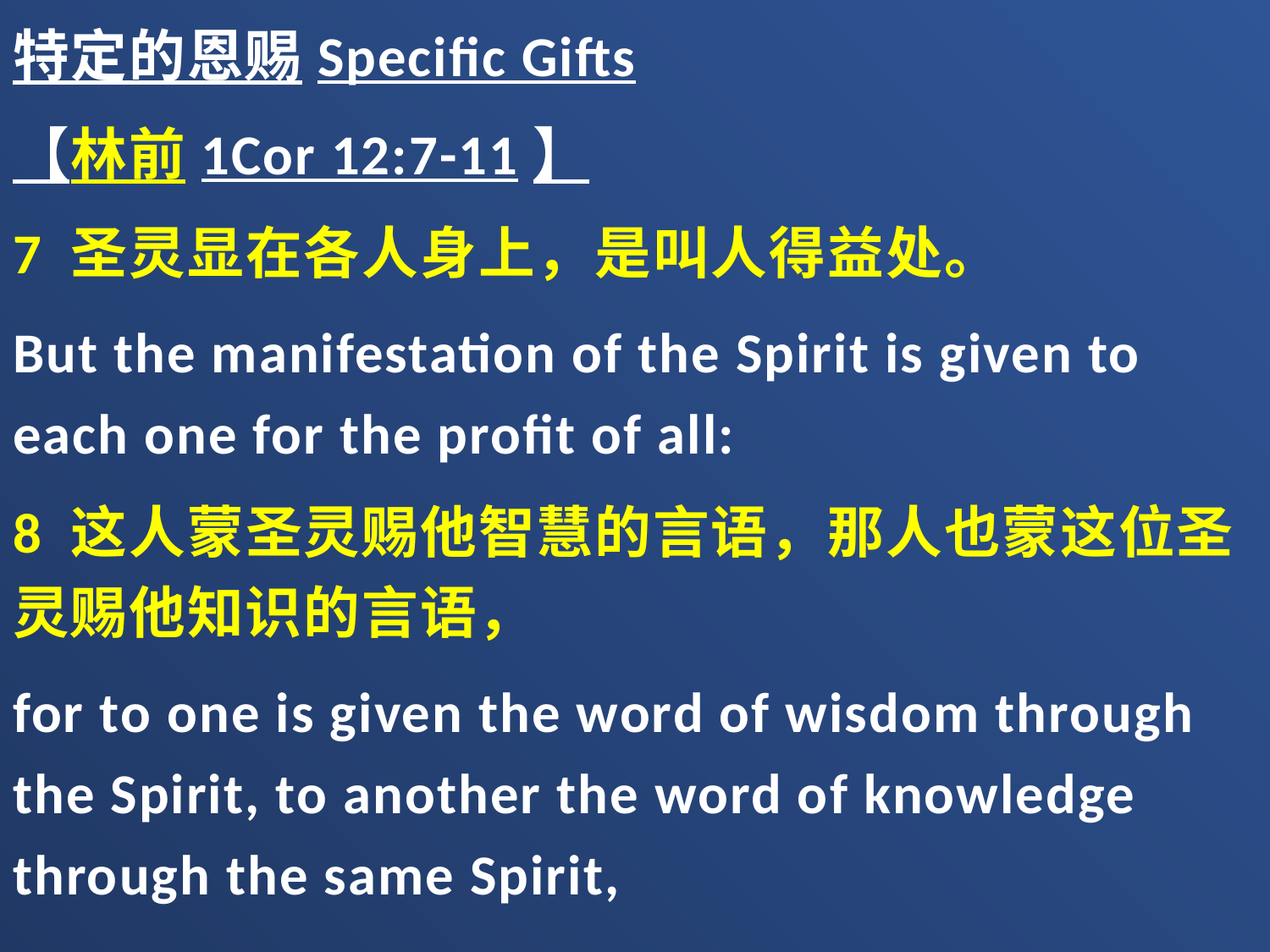

特定的恩赐Specific Gifts
【林前1Cor 12:7-11】
7 圣灵显在各人身上，是叫人得益处。
But the manifestation of the Spirit is given to each one for the profit of all:
8 这人蒙圣灵赐他智慧的言语，那人也蒙这位圣灵赐他知识的言语，
for to one is given the word of wisdom through the Spirit, to another the word of knowledge through the same Spirit,